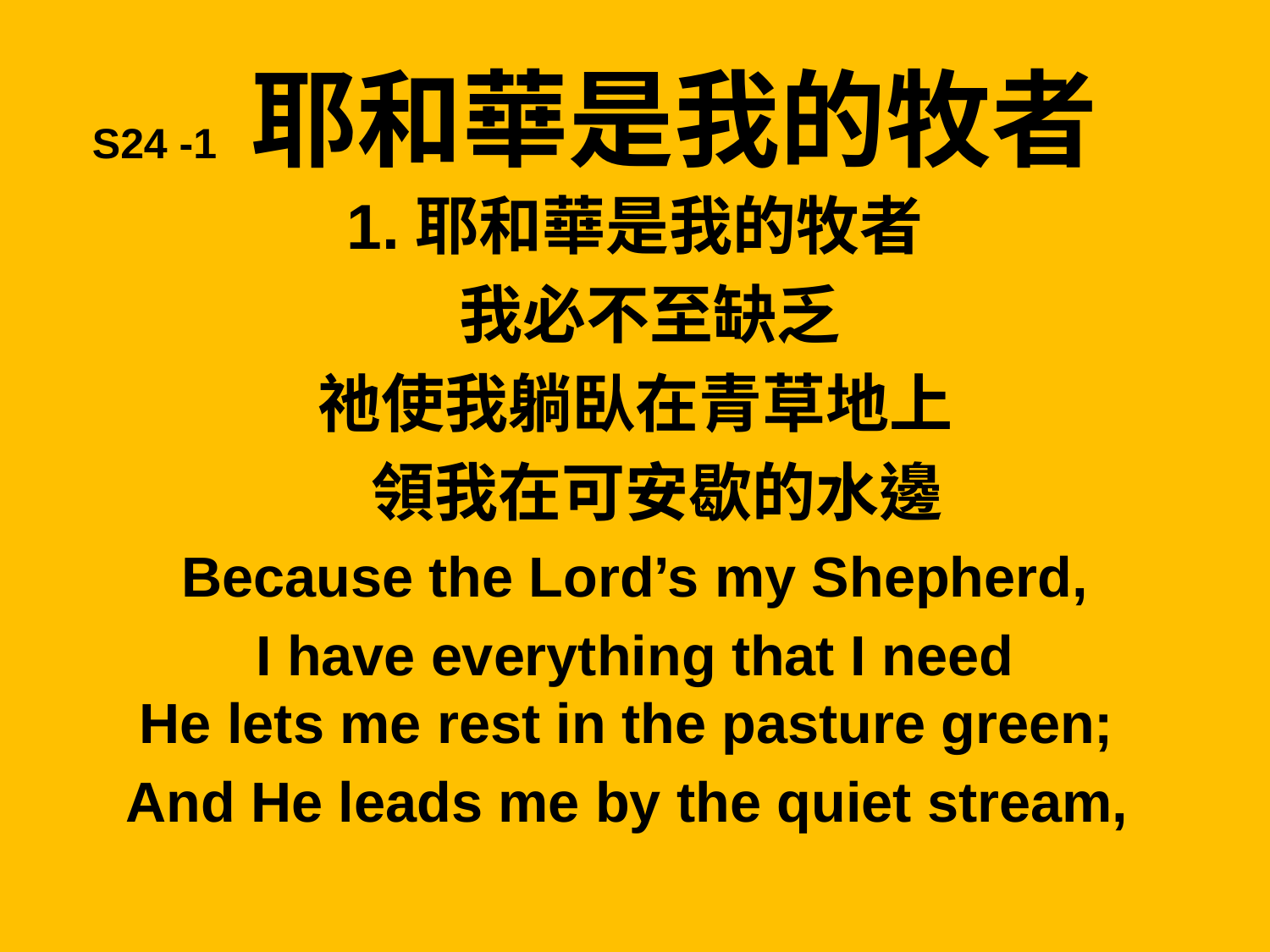

# S24 -1  耶和華是我的牧者
1.耶和華是我的牧者
  我必不至缺乏
祂使我躺臥在青草地上
  領我在可安歇的水邊
Because the Lord’s my Shepherd,
I have everything that I need
He lets me rest in the pasture green;
And He leads me by the quiet stream,